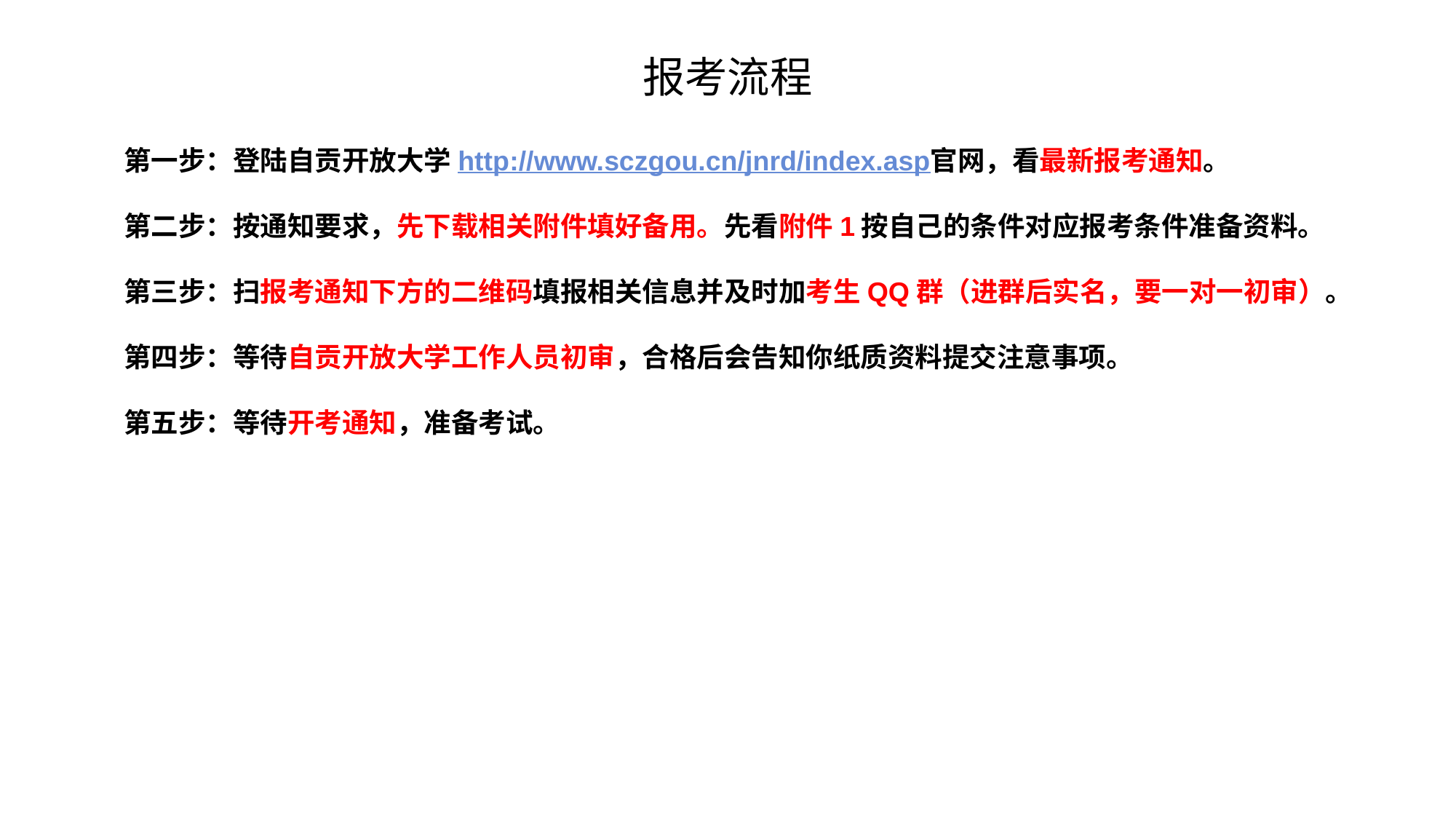

报考流程
第一步：登陆自贡开放大学http://www.sczgou.cn/jnrd/index.asp官网，看最新报考通知。

第二步：按通知要求，先下载相关附件填好备用。先看附件1按自己的条件对应报考条件准备资料。

第三步：扫报考通知下方的二维码填报相关信息并及时加考生QQ群（进群后实名，要一对一初审）。

第四步：等待自贡开放大学工作人员初审，合格后会告知你纸质资料提交注意事项。

第五步：等待开考通知，准备考试。